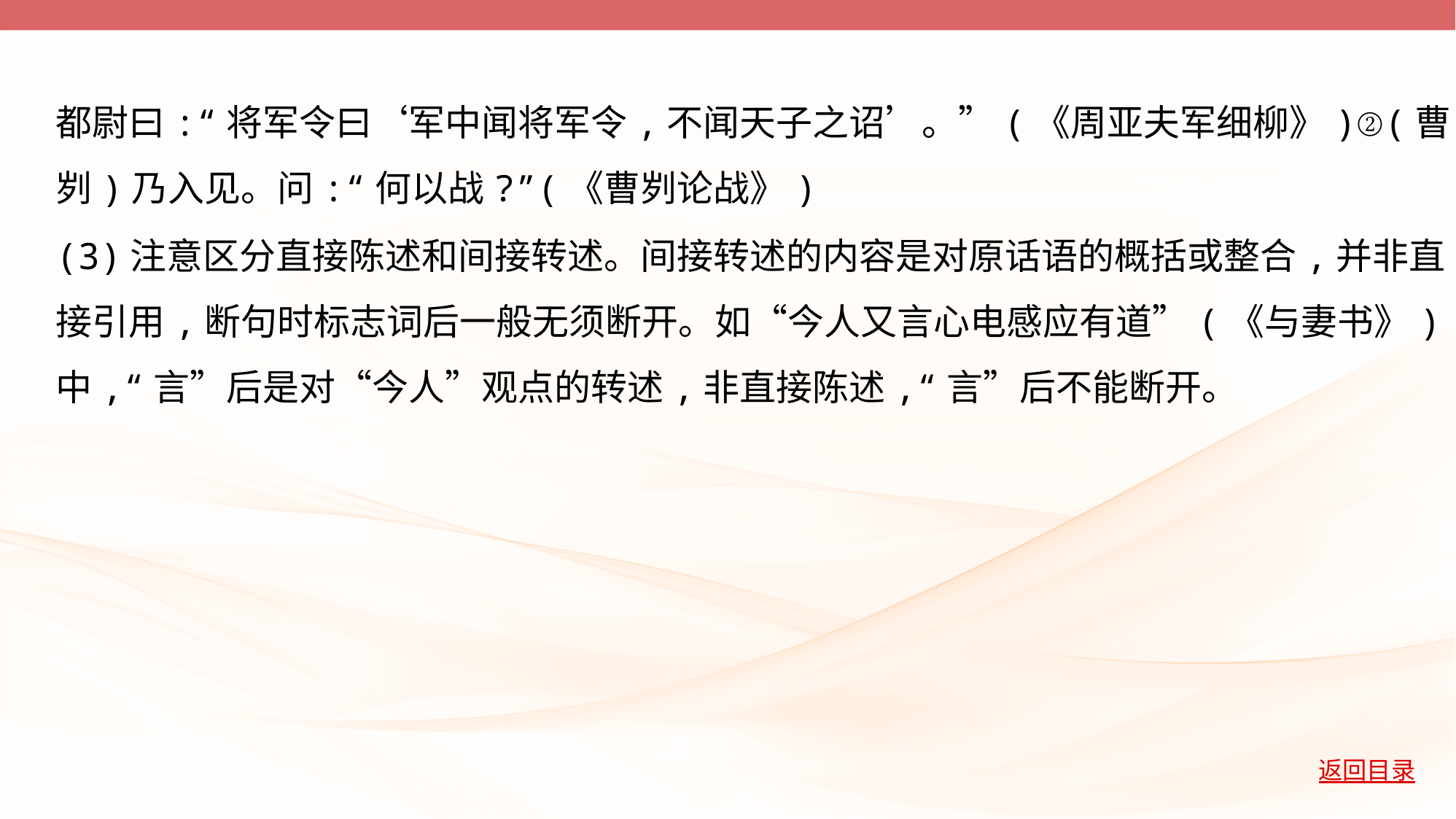

都尉曰:“将军令曰‘军中闻将军令,不闻天子之诏’。”(《周亚夫军细柳》)②(曹
刿)乃入见。问:“何以战?”(《曹刿论战》)
(3)注意区分直接陈述和间接转述。间接转述的内容是对原话语的概括或整合,并非直
接引用,断句时标志词后一般无须断开。如“今人又言心电感应有道”(《与妻书》)
中,“言”后是对“今人”观点的转述,非直接陈述,“言”后不能断开。